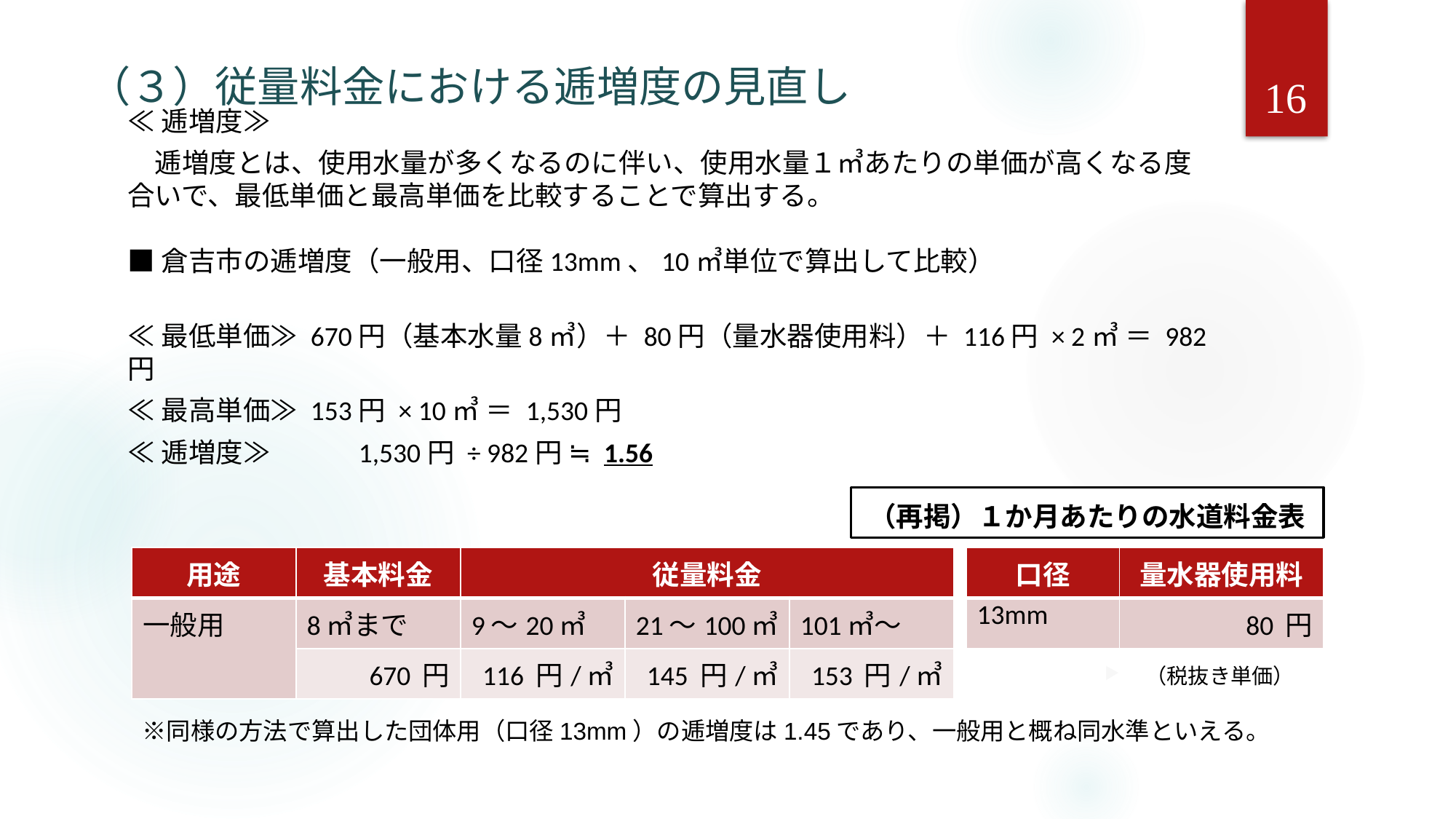

16
（３）従量料金における逓増度の見直し
≪逓増度≫
　逓増度とは、使用水量が多くなるのに伴い、使用水量１㎥あたりの単価が高くなる度合いで、最低単価と最高単価を比較することで算出する。

■倉吉市の逓増度（一般用、口径13mm、10㎥単位で算出して比較）

≪最低単価≫ 670円（基本水量8㎥）＋ 80円（量水器使用料）＋ 116円 × 2㎥ ＝ 982円
≪最高単価≫ 153円 × 10㎥ ＝ 1,530円
≪逓増度≫	 1,530円 ÷ 982円 ≒ 1.56
（再掲）１か月あたりの水道料金表
| 口径 | 量水器使用料 |
| --- | --- |
| 13mm | 80 円 |
| 用途 | 基本料金 | 従量料金 |  |  |
| --- | --- | --- | --- | --- |
| 一般用 | 8㎥まで | 9～20㎥ | 21～100㎥ | 101㎥～ |
|  | 670 円 | 116 円/㎥ | 145 円/㎥ | 153 円/㎥ |
（税抜き単価）
　※同様の方法で算出した団体用（口径13mm）の逓増度は1.45であり、一般用と概ね同水準といえる。